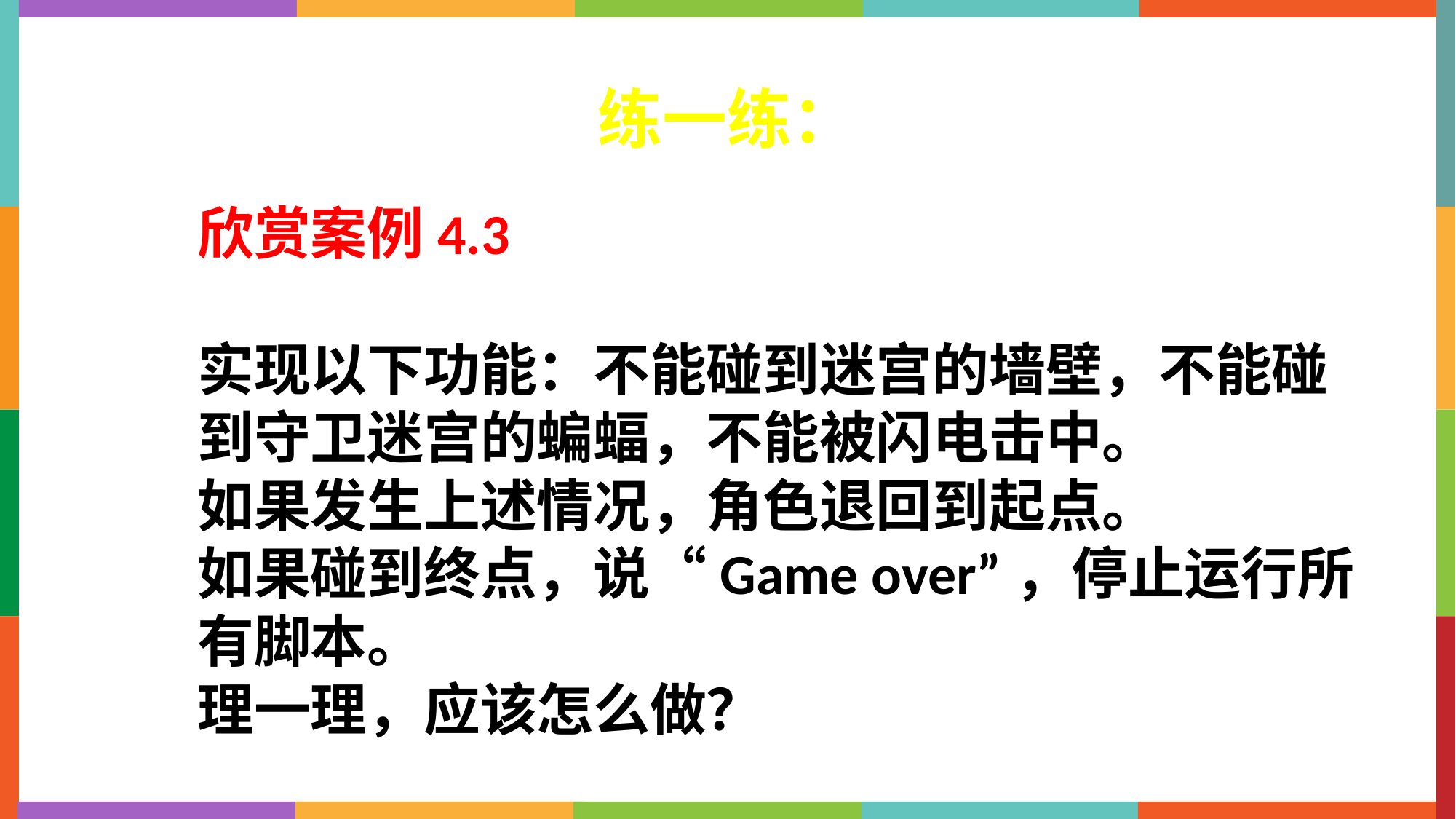

练一练：
欣赏案例4.3

实现以下功能：不能碰到迷宫的墙壁，不能碰到守卫迷宫的蝙蝠，不能被闪电击中。
如果发生上述情况，角色退回到起点。
如果碰到终点，说“Game over”，停止运行所有脚本。
理一理，应该怎么做？